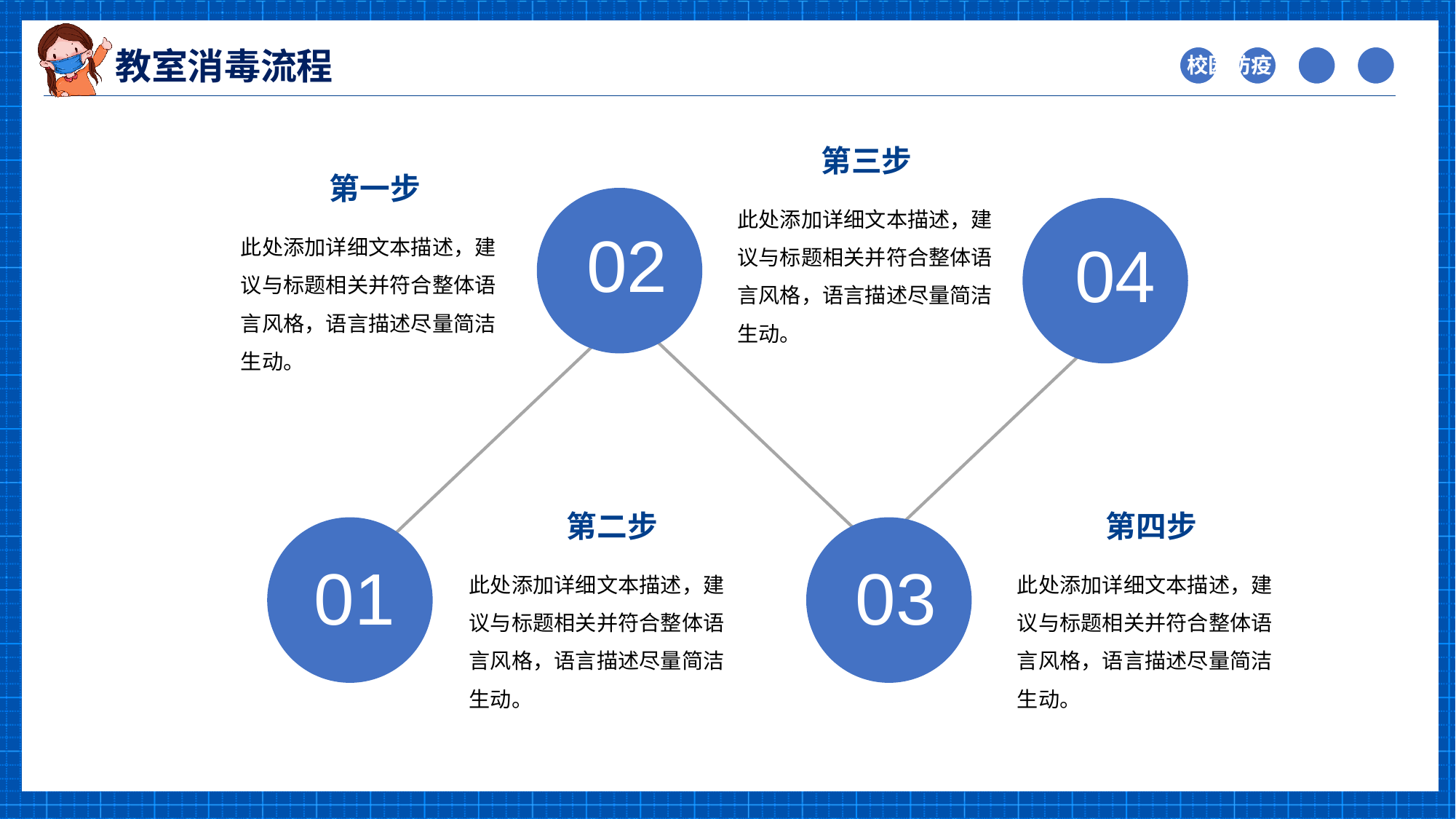

第三步
此处添加详细文本描述，建议与标题相关并符合整体语言风格，语言描述尽量简洁生动。
第一步
此处添加详细文本描述，建议与标题相关并符合整体语言风格，语言描述尽量简洁生动。

02
04

03
01
第二步
此处添加详细文本描述，建议与标题相关并符合整体语言风格，语言描述尽量简洁生动。
第四步
此处添加详细文本描述，建议与标题相关并符合整体语言风格，语言描述尽量简洁生动。